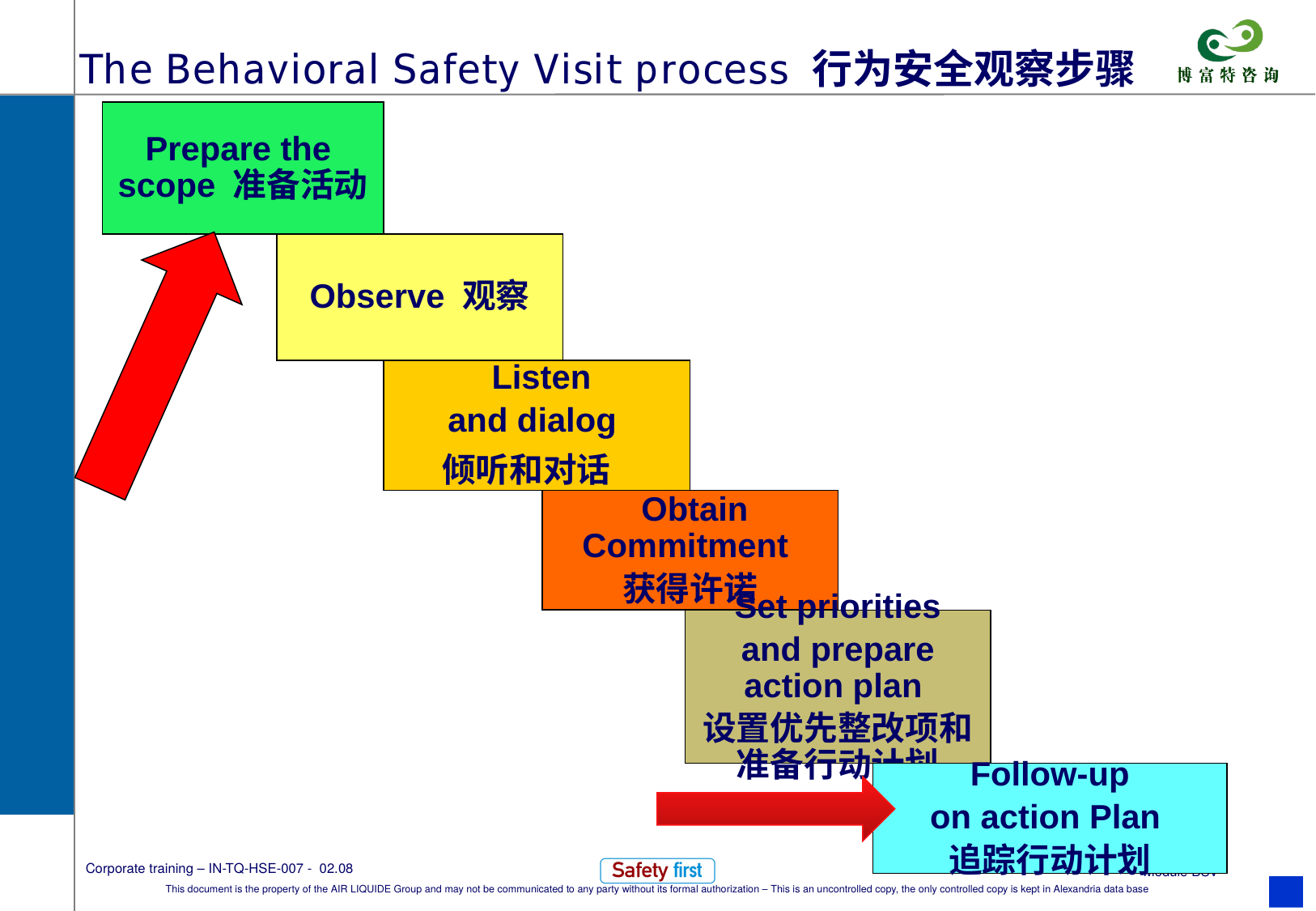

# The Behavioral Safety Visit process 行为安全观察步骤
Prepare the
scope 准备活动
Observe 观察

 Listen
and dialog
倾听和对话
 Obtain Commitment
获得许诺
Set priorities
and prepare action plan
设置优先整改项和准备行动计划
Follow-up
on action Plan
追踪行动计划

11